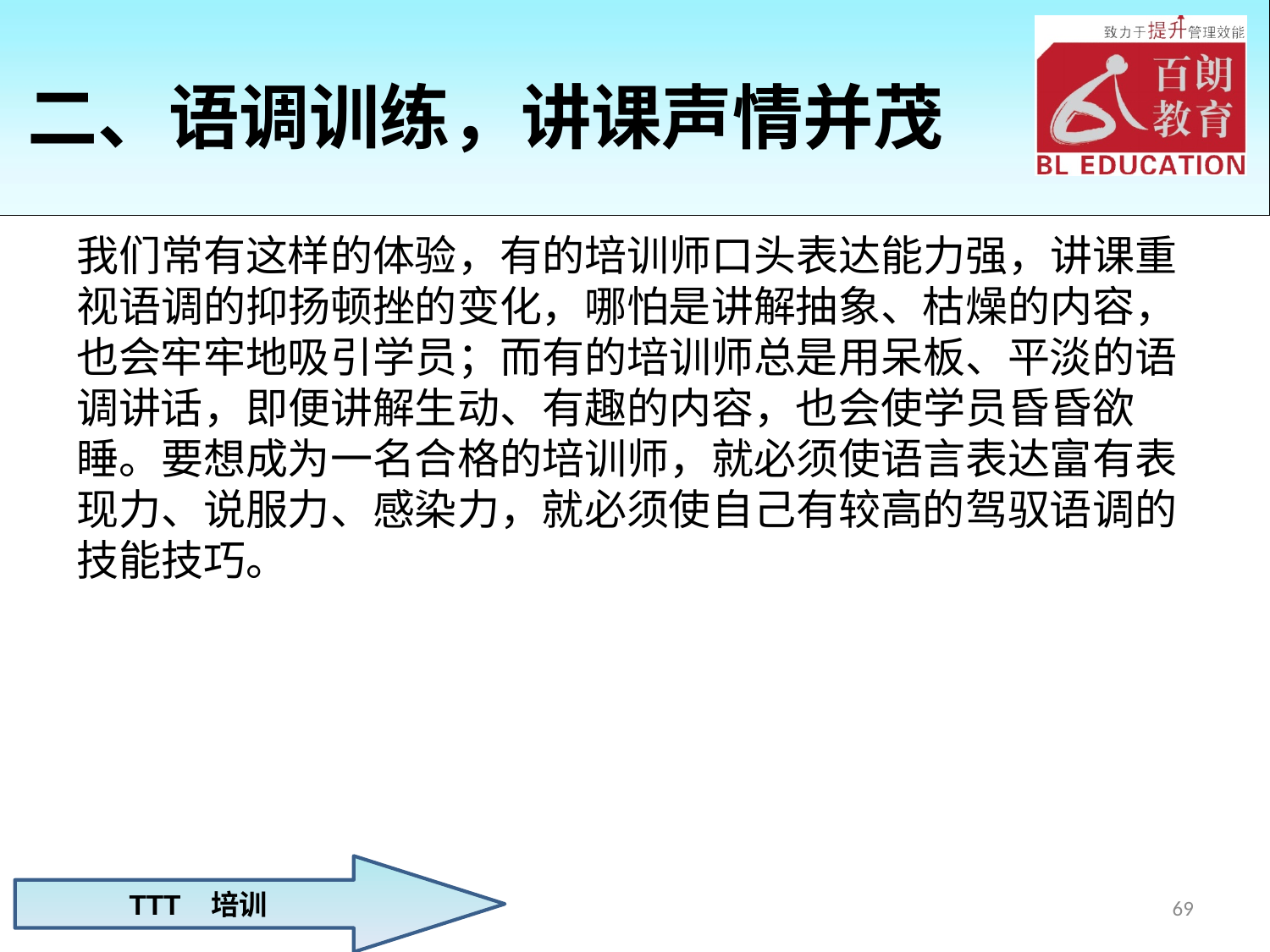

# 二、语调训练，讲课声情并茂
我们常有这样的体验，有的培训师口头表达能力强，讲课重视语调的抑扬顿挫的变化，哪怕是讲解抽象、枯燥的内容，也会牢牢地吸引学员；而有的培训师总是用呆板、平淡的语调讲话，即便讲解生动、有趣的内容，也会使学员昏昏欲睡。要想成为一名合格的培训师，就必须使语言表达富有表现力、说服力、感染力，就必须使自己有较高的驾驭语调的技能技巧。

69